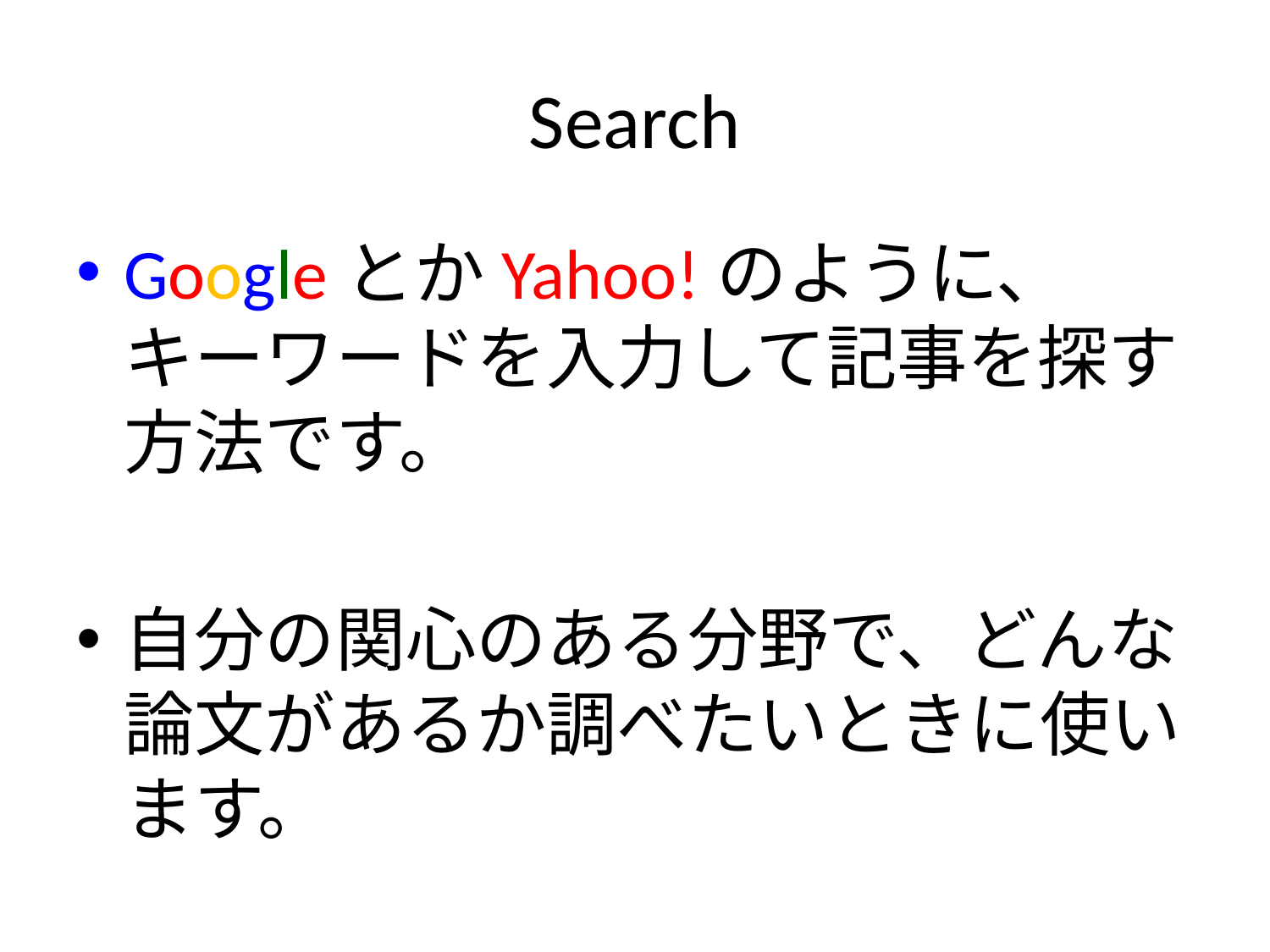

# Search
GoogleとかYahoo!のように、キーワードを入力して記事を探す方法です。

自分の関心のある分野で、どんな論文があるか調べたいときに使います。